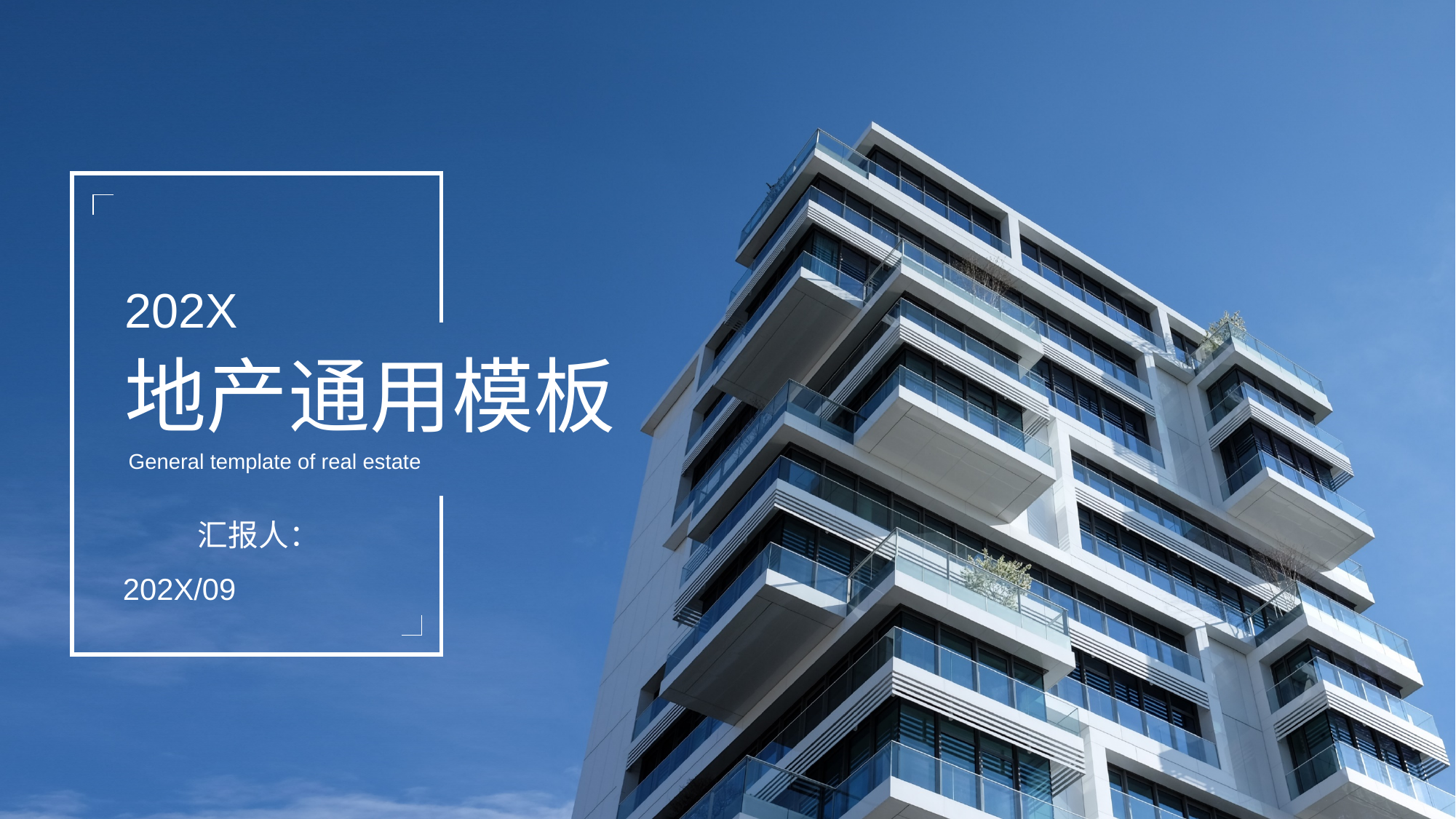

202X
地产通用模板
General template of real estate
汇报人：
202X/09